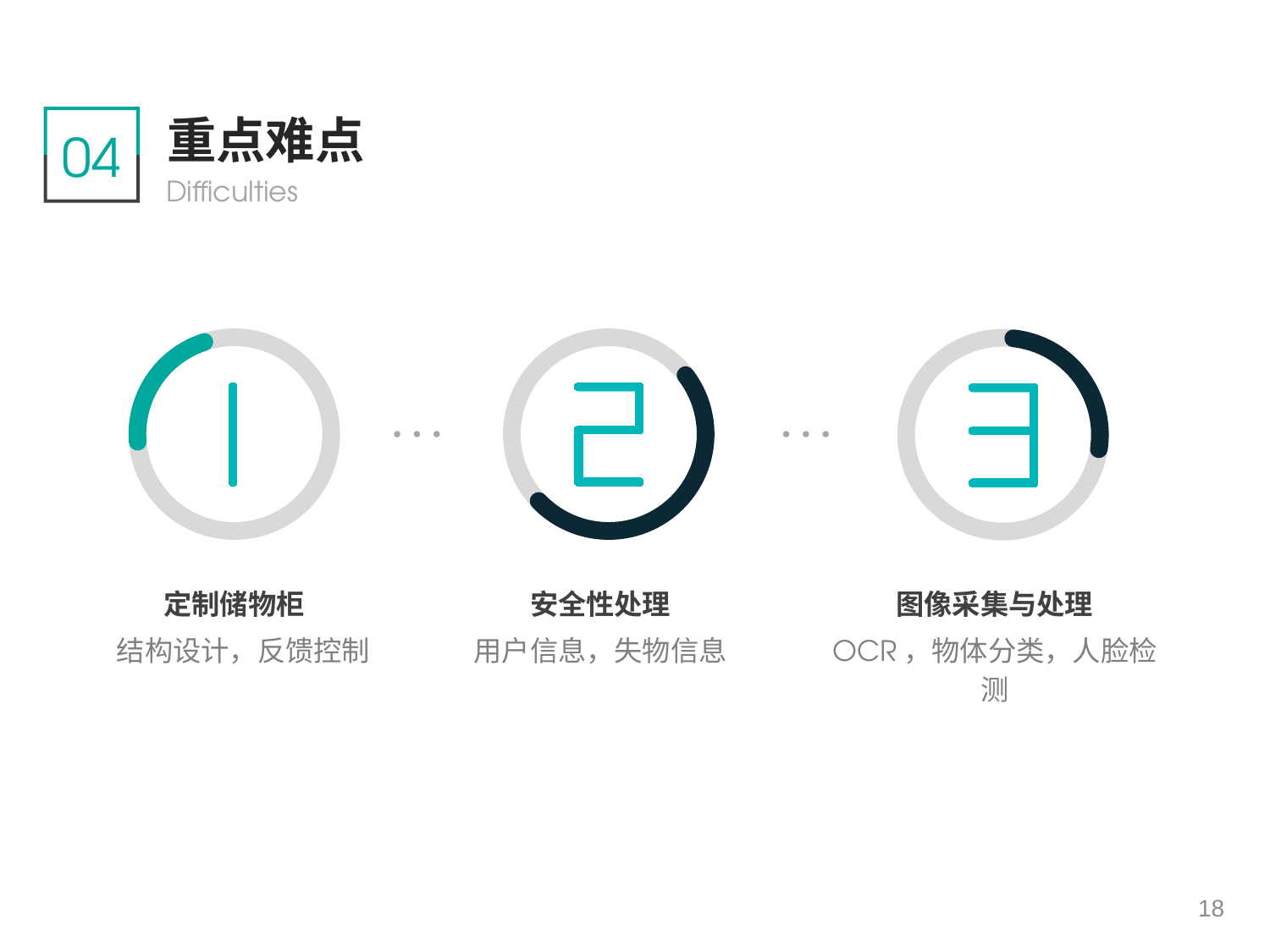

重点难点
Difficulties

04

定制储物柜
结构设计，反馈控制
安全性处理
用户信息，失物信息
图像采集与处理
OCR，物体分类，人脸检测
18